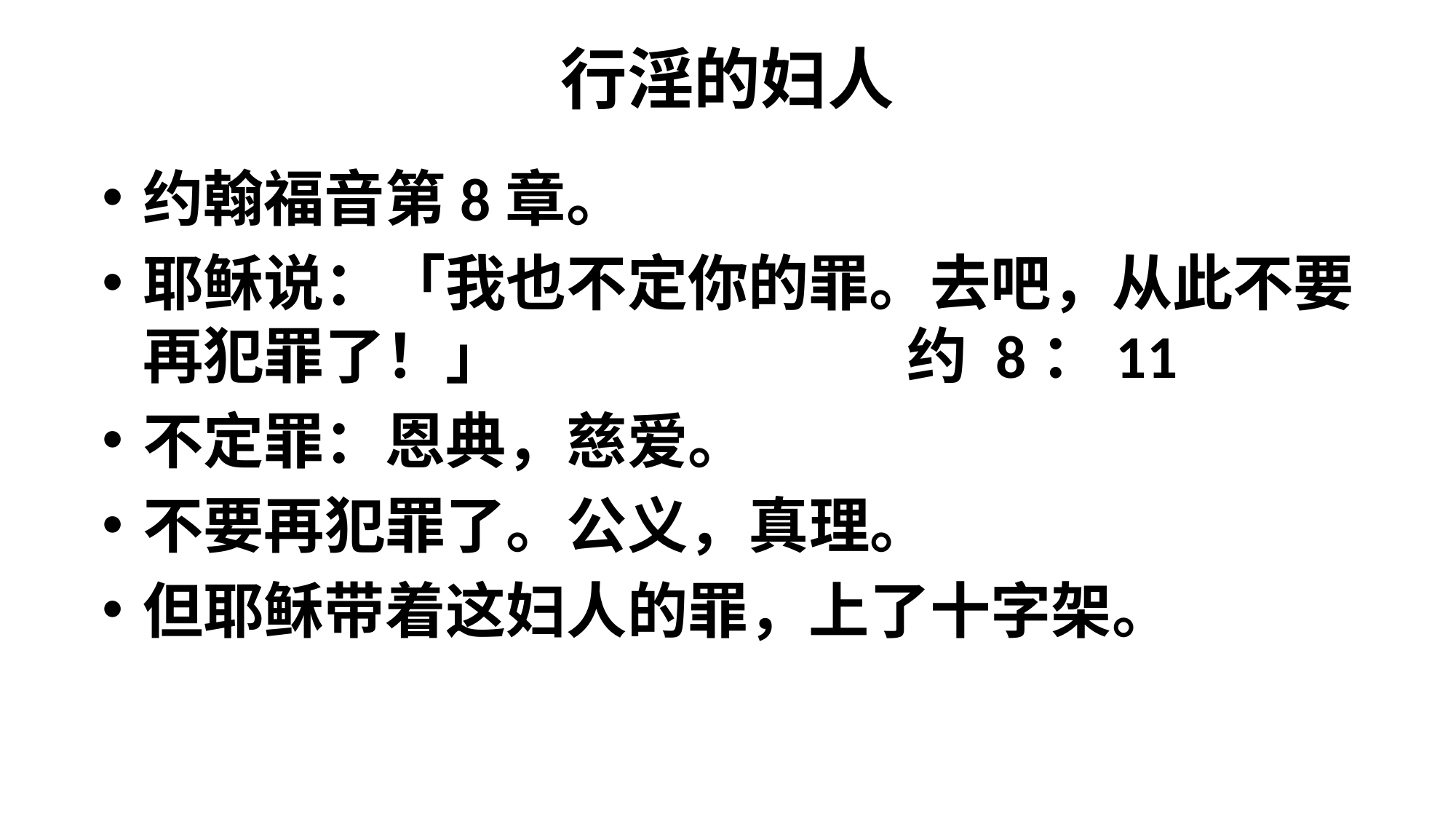

# 行淫的妇人
约翰福音第8章。
耶稣说：「我也不定你的罪。去吧，从此不要再犯罪了！」  				约 8：11
不定罪：恩典，慈爱。
不要再犯罪了。公义，真理。
但耶稣带着这妇人的罪，上了十字架。